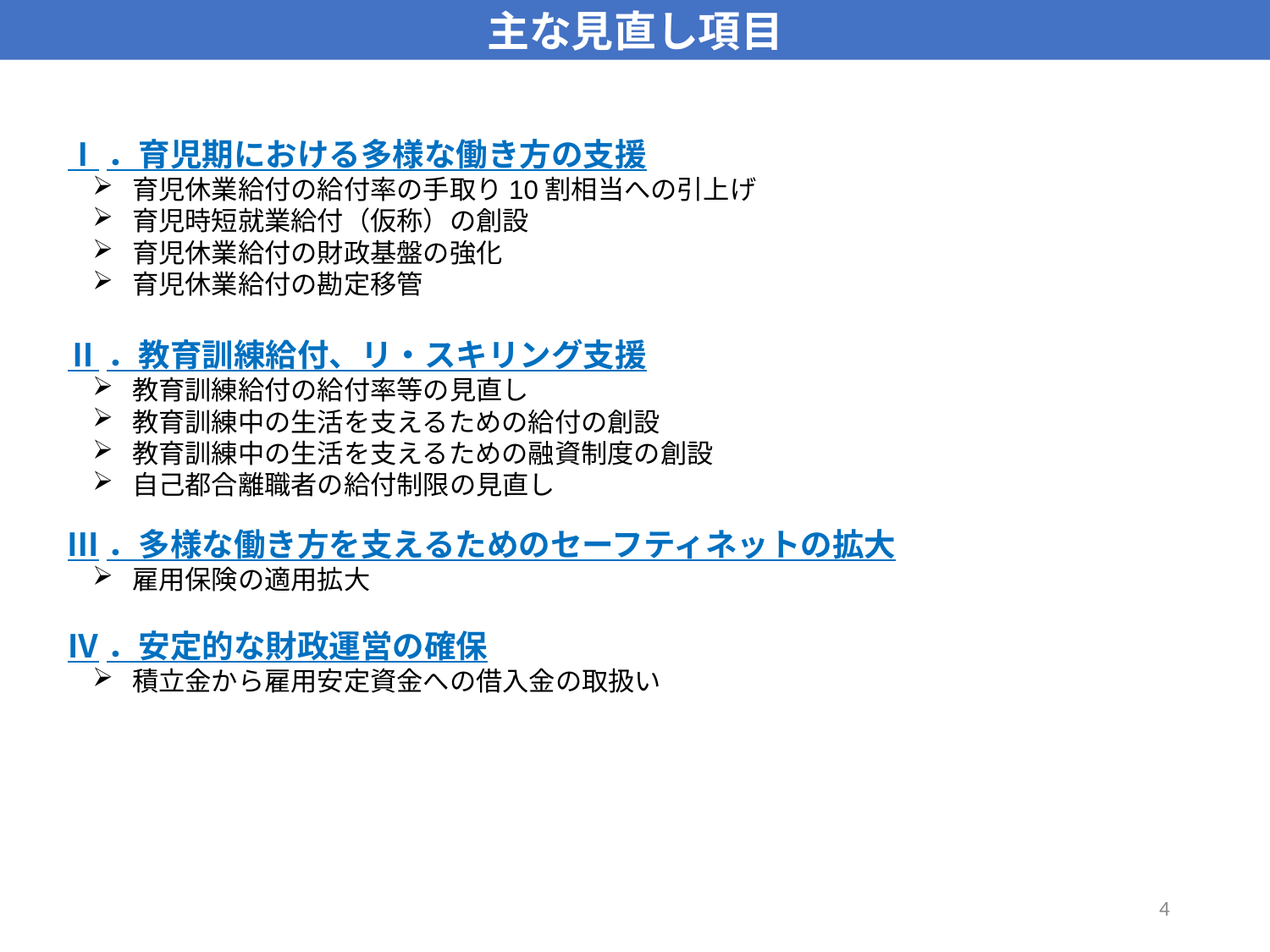

主な見直し項目
Ⅰ．育児期における多様な働き方の支援
育児休業給付の給付率の手取り10割相当への引上げ
育児時短就業給付（仮称）の創設
育児休業給付の財政基盤の強化
育児休業給付の勘定移管

Ⅱ．教育訓練給付、リ・スキリング支援
教育訓練給付の給付率等の見直し
教育訓練中の生活を支えるための給付の創設
教育訓練中の生活を支えるための融資制度の創設
自己都合離職者の給付制限の見直し

Ⅲ．多様な働き方を支えるためのセーフティネットの拡大
雇用保険の適用拡大

Ⅳ．安定的な財政運営の確保
積立金から雇用安定資金への借入金の取扱い

4